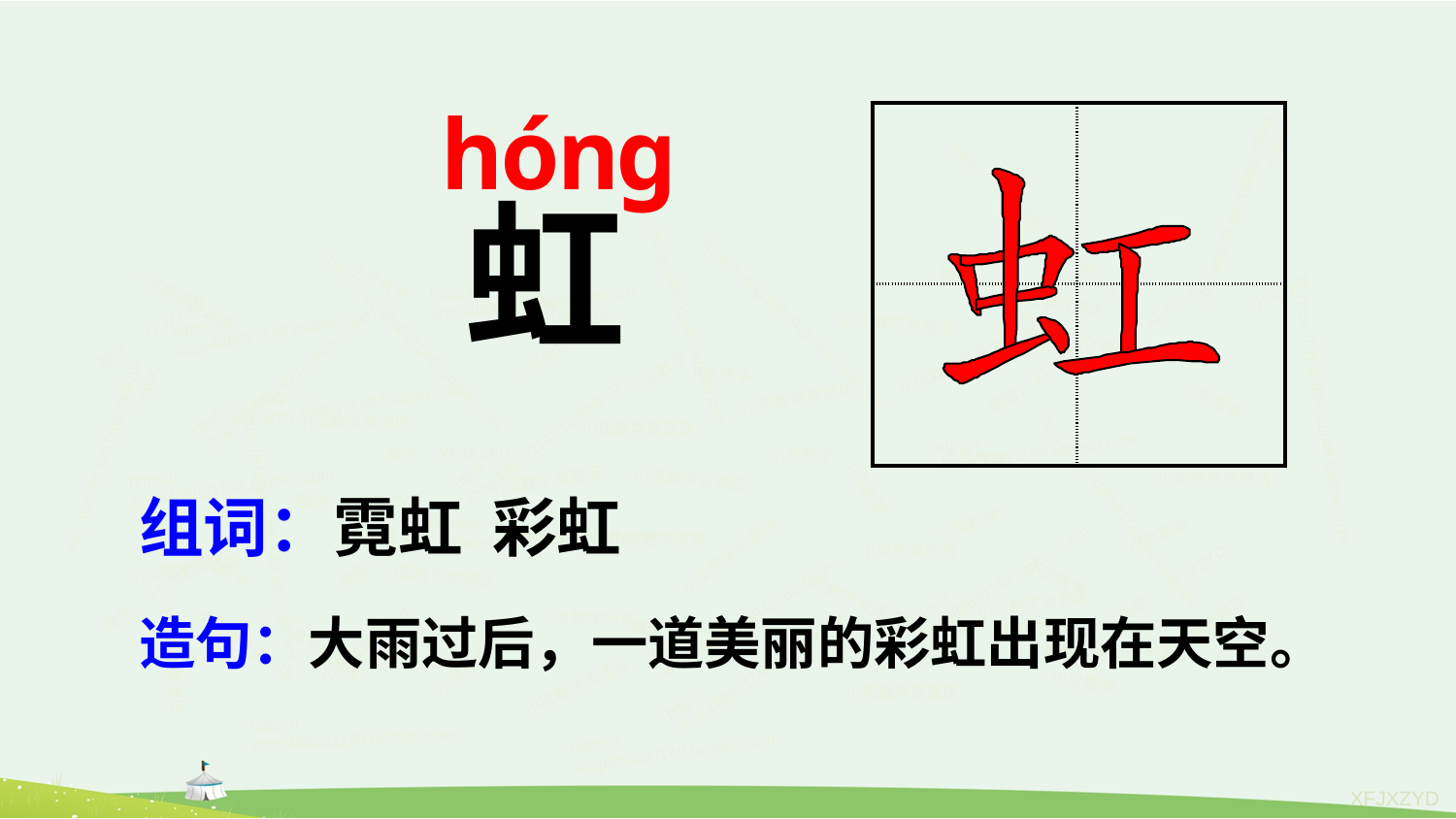

hónɡ
|  |  |
| --- | --- |
|  |  |

虹

组词：霓虹  彩虹
造句：大雨过后，一道美丽的彩虹出现在天空。